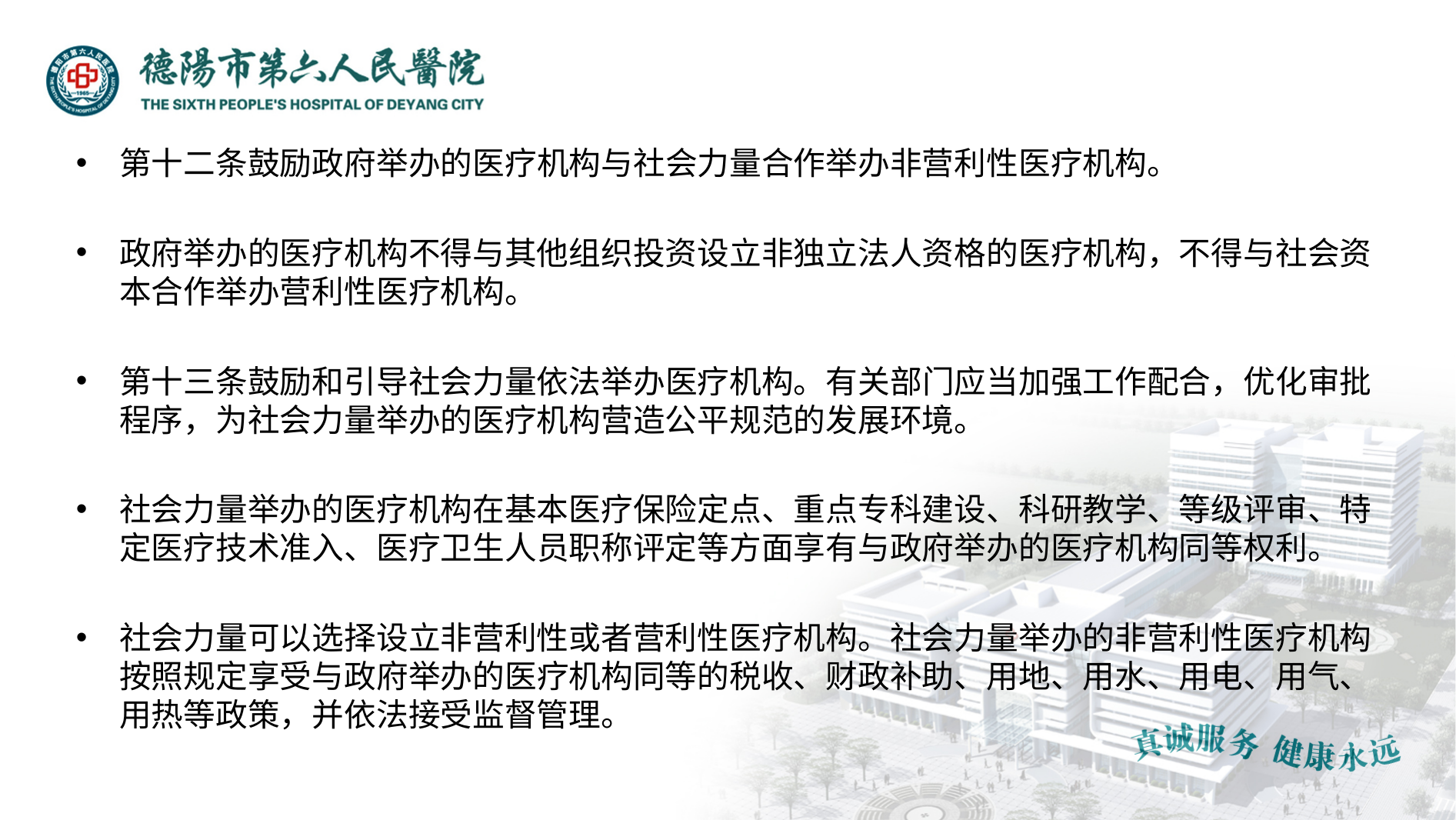

#
第十二条鼓励政府举办的医疗机构与社会力量合作举办非营利性医疗机构。

政府举办的医疗机构不得与其他组织投资设立非独立法人资格的医疗机构，不得与社会资本合作举办营利性医疗机构。

第十三条鼓励和引导社会力量依法举办医疗机构。有关部门应当加强工作配合，优化审批程序，为社会力量举办的医疗机构营造公平规范的发展环境。

社会力量举办的医疗机构在基本医疗保险定点、重点专科建设、科研教学、等级评审、特定医疗技术准入、医疗卫生人员职称评定等方面享有与政府举办的医疗机构同等权利。

社会力量可以选择设立非营利性或者营利性医疗机构。社会力量举办的非营利性医疗机构按照规定享受与政府举办的医疗机构同等的税收、财政补助、用地、用水、用电、用气、用热等政策，并依法接受监督管理。